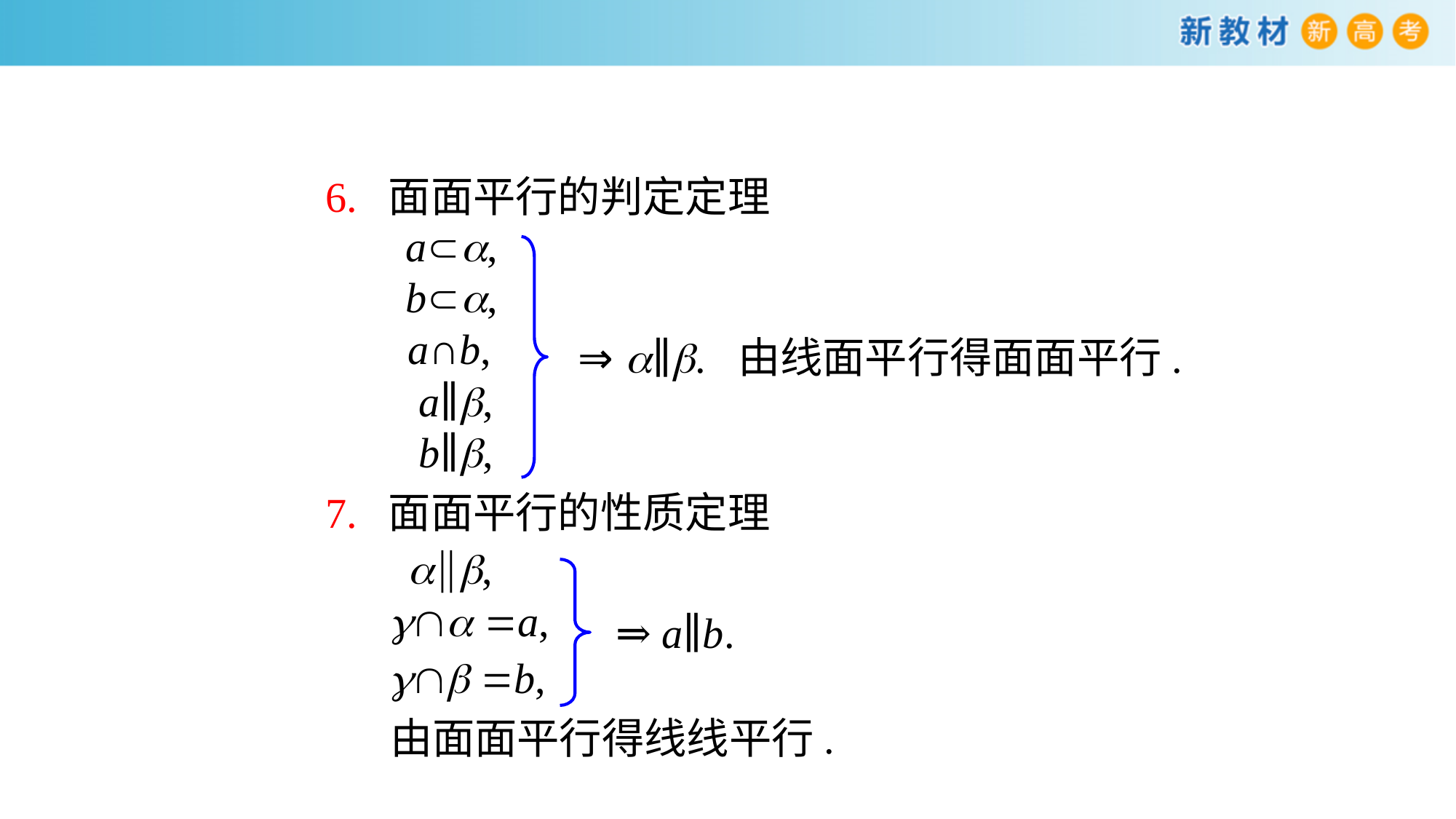

6.  面面平行的判定定理
a⊂α,

b⊂α,
a∩b,
⇒ α∥β.
a∥β,
b∥β,
由线面平行得面面平行.
7.  面面平行的性质定理
α∥β,

γ∩α =a,
⇒ a∥b.
γ∩β =b,
由面面平行得线线平行.